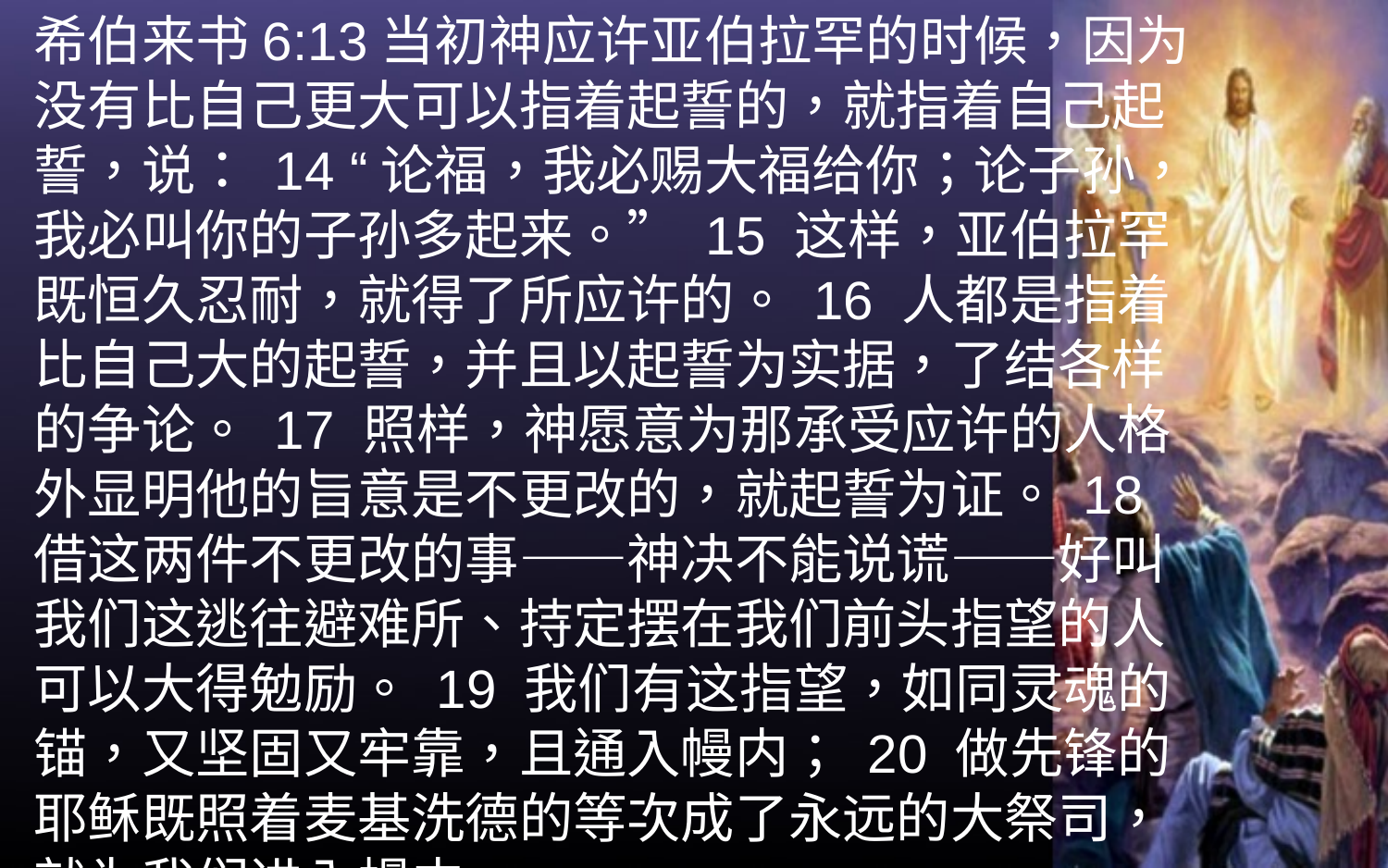

希伯来书6:13当初神应许亚伯拉罕的时候，因为没有比自己更大可以指着起誓的，就指着自己起誓，说： 14 “论福，我必赐大福给你；论子孙，我必叫你的子孙多起来。” 15 这样，亚伯拉罕既恒久忍耐，就得了所应许的。 16 人都是指着比自己大的起誓，并且以起誓为实据，了结各样的争论。 17 照样，神愿意为那承受应许的人格外显明他的旨意是不更改的，就起誓为证。 18 借这两件不更改的事——神决不能说谎——好叫我们这逃往避难所、持定摆在我们前头指望的人可以大得勉励。 19 我们有这指望，如同灵魂的锚，又坚固又牢靠，且通入幔内； 20 做先锋的耶稣既照着麦基洗德的等次成了永远的大祭司，就为我们进入幔内。